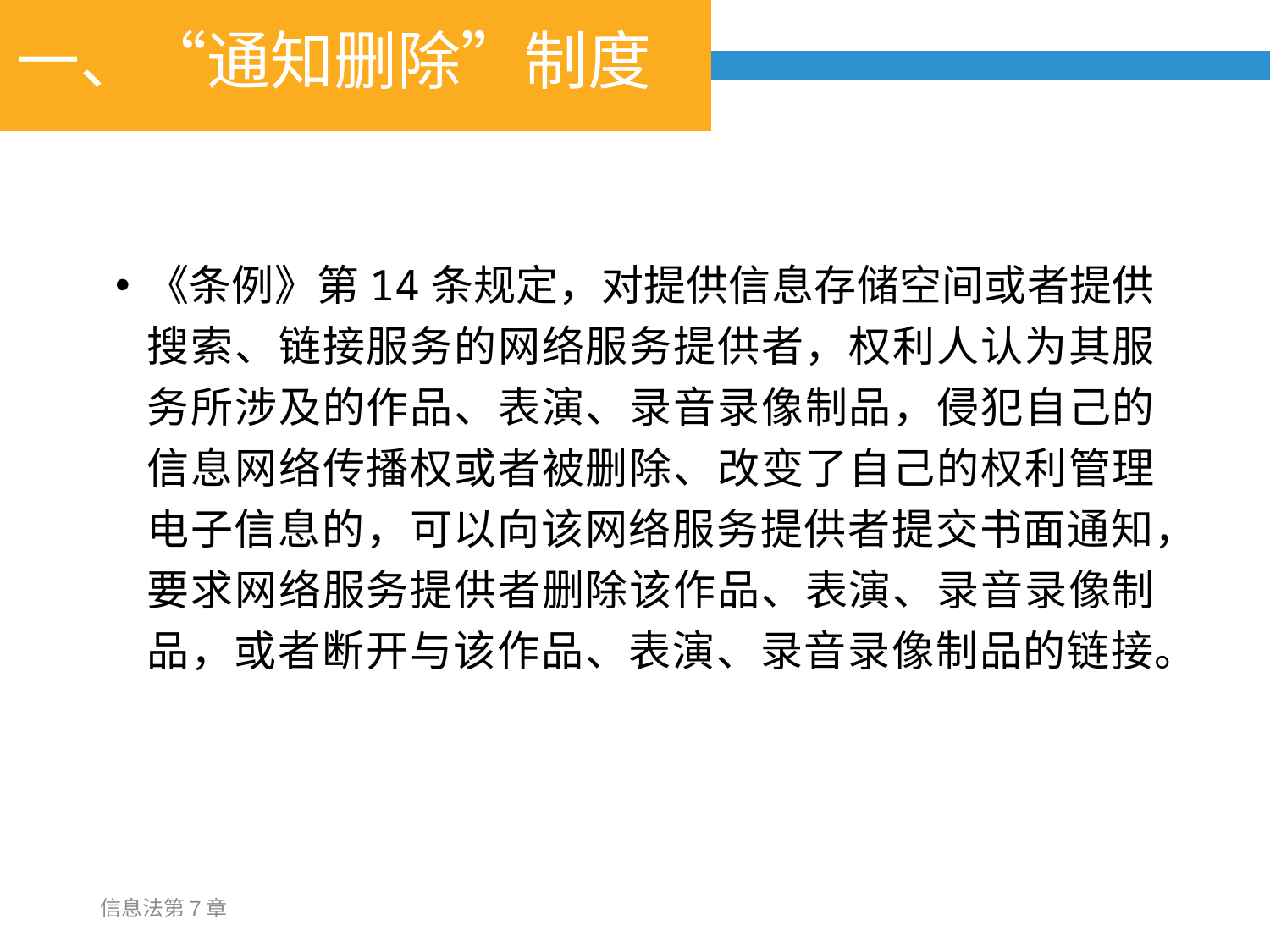

# 一、“通知删除”制度
《条例》第14条规定，对提供信息存储空间或者提供搜索、链接服务的网络服务提供者，权利人认为其服务所涉及的作品、表演、录音录像制品，侵犯自己的信息网络传播权或者被删除、改变了自己的权利管理电子信息的，可以向该网络服务提供者提交书面通知，要求网络服务提供者删除该作品、表演、录音录像制品，或者断开与该作品、表演、录音录像制品的链接。
信息法第7章